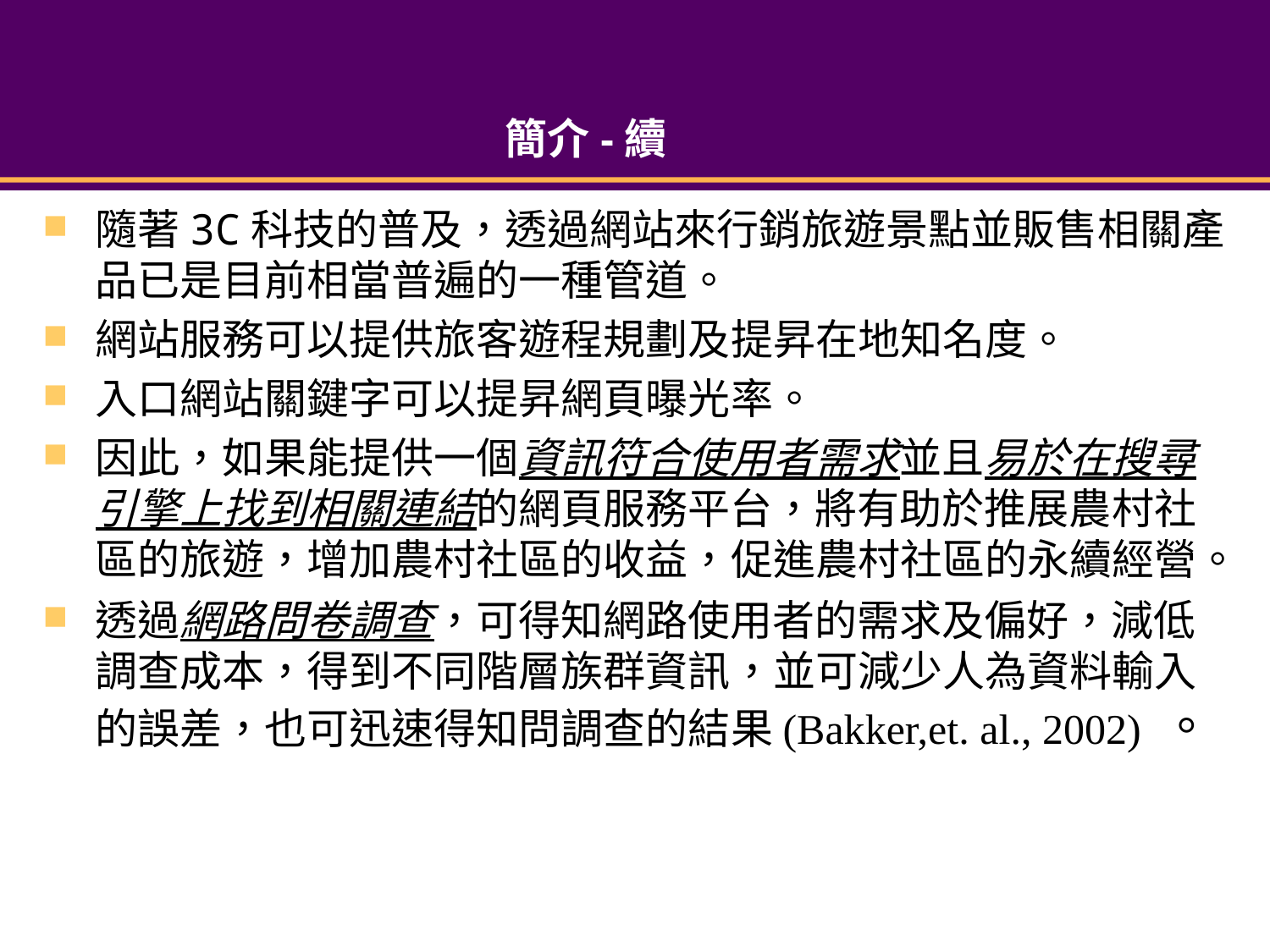

# 簡介-續
隨著3C科技的普及，透過網站來行銷旅遊景點並販售相關產品已是目前相當普遍的一種管道。
網站服務可以提供旅客遊程規劃及提昇在地知名度。
入口網站關鍵字可以提昇網頁曝光率。
因此，如果能提供一個資訊符合使用者需求並且易於在搜尋引擎上找到相關連結的網頁服務平台，將有助於推展農村社區的旅遊，增加農村社區的收益，促進農村社區的永續經營。
透過網路問卷調查，可得知網路使用者的需求及偏好，減低調查成本，得到不同階層族群資訊，並可減少人為資料輸入的誤差，也可迅速得知問調查的結果(Bakker,et. al., 2002) 。